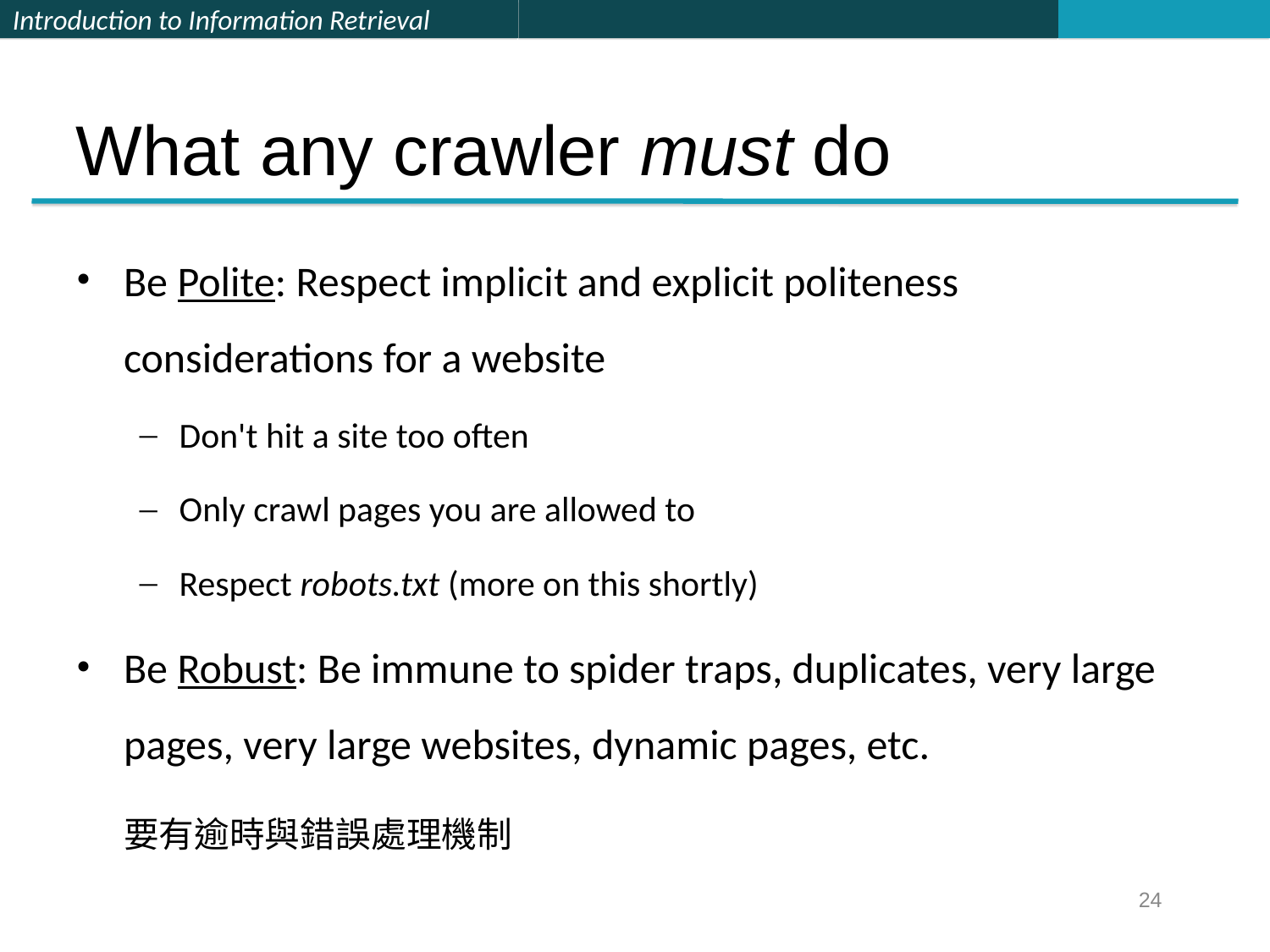

# What any crawler must do
Be Polite: Respect implicit and explicit politeness considerations for a website
Don't hit a site too often
Only crawl pages you are allowed to
Respect robots.txt (more on this shortly)
Be Robust: Be immune to spider traps, duplicates, very large pages, very large websites, dynamic pages, etc.
	要有逾時與錯誤處理機制
24